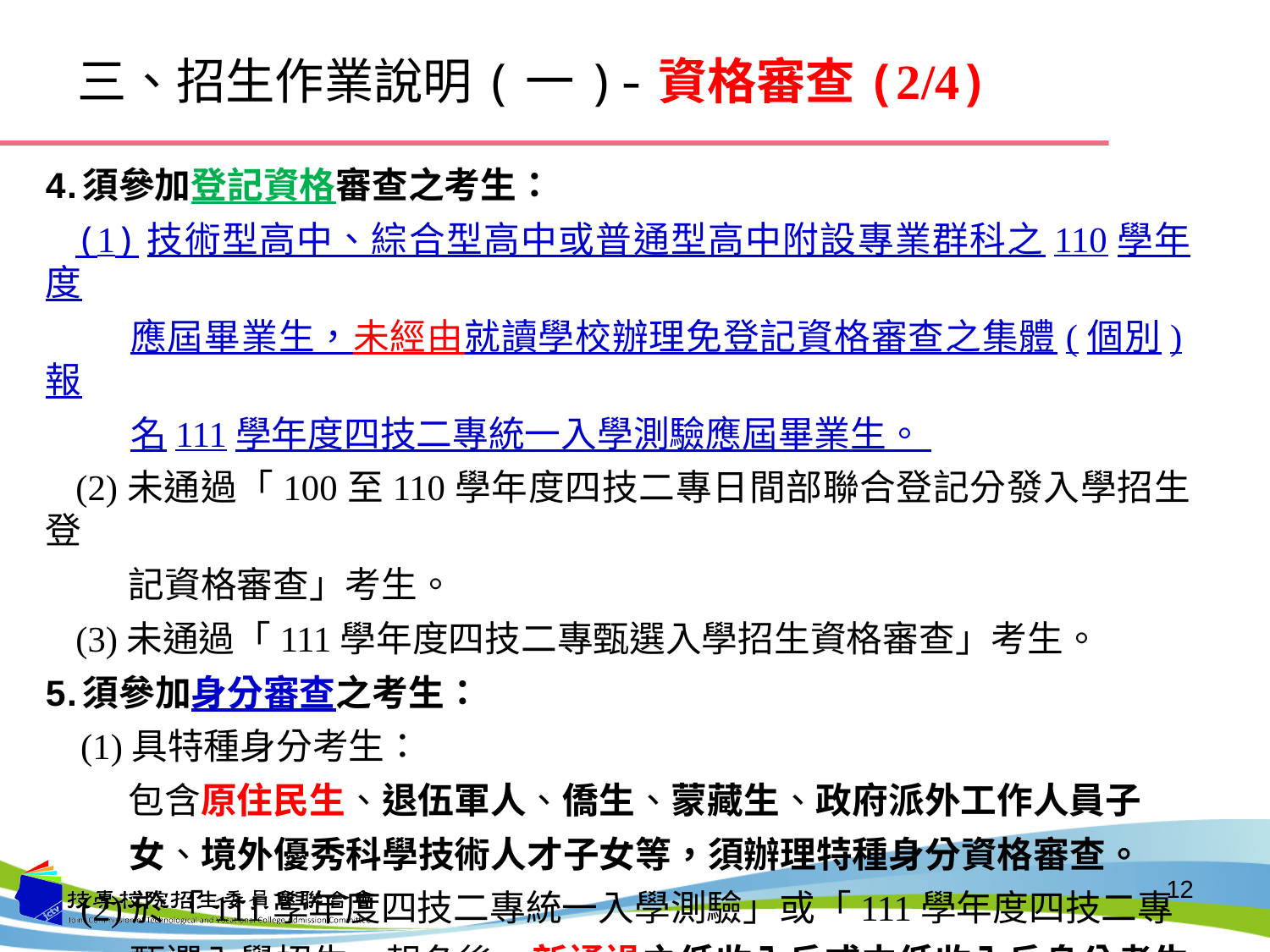

# 三、招生作業說明(一)-資格審查(2/4)
須參加登記資格審查之考生：
(1)技術型高中、綜合型高中或普通型高中附設專業群科之110學年度
應屆畢業生，未經由就讀學校辦理免登記資格審查之集體(個別)報
名111學年度四技二專統一入學測驗應屆畢業生。
(2)未通過「100至110學年度四技二專日間部聯合登記分發入學招生登
   記資格審查」考生。
(3)未通過「111學年度四技二專甄選入學招生資格審查」考生。
須參加身分審查之考生：
(1)具特種身分考生：
   包含原住民生、退伍軍人、僑生、蒙藏生、政府派外工作人員子
   女、境外優秀科學技術人才子女等，須辦理特種身分資格審查。
(2)於「111學年度四技二專統一入學測驗」或「111學年度四技二專
   甄選入學招生」報名後，新通過之低收入戶或中低收入戶身分考生。

12